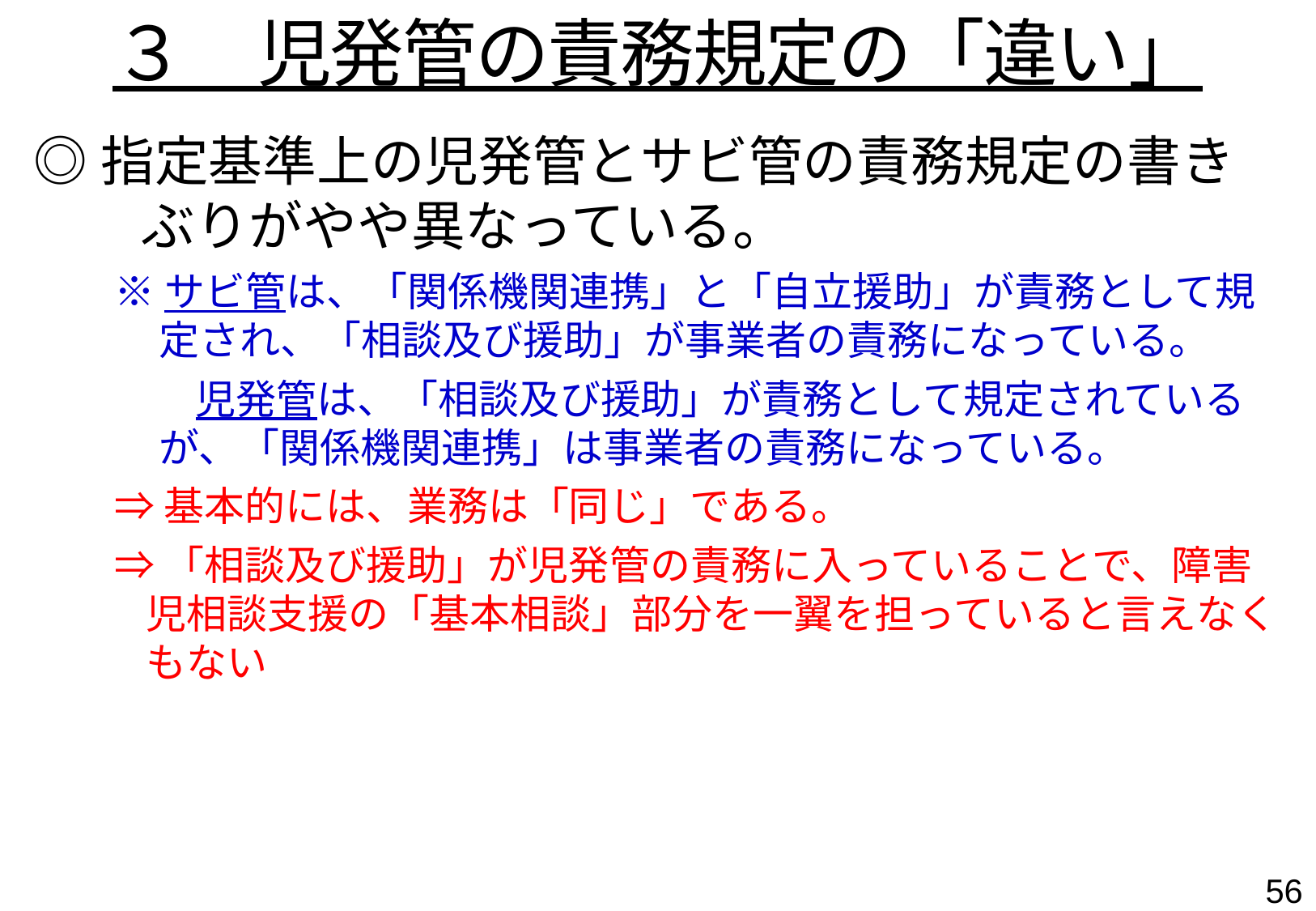

３　児発管の責務規定の「違い」
◎指定基準上の児発管とサビ管の責務規定の書き　ぶりがやや異なっている。
　　※ サビ管は、「関係機関連携」と「自立援助」が責務として規定され、「相談及び援助」が事業者の責務になっている。
　　　　児発管は、「相談及び援助」が責務として規定されているが、「関係機関連携」は事業者の責務になっている。
　　⇒ 基本的には、業務は「同じ」である。
　　⇒ 「相談及び援助」が児発管の責務に入っていることで、障害児相談支援の「基本相談」部分を一翼を担っていると言えなくもない

56